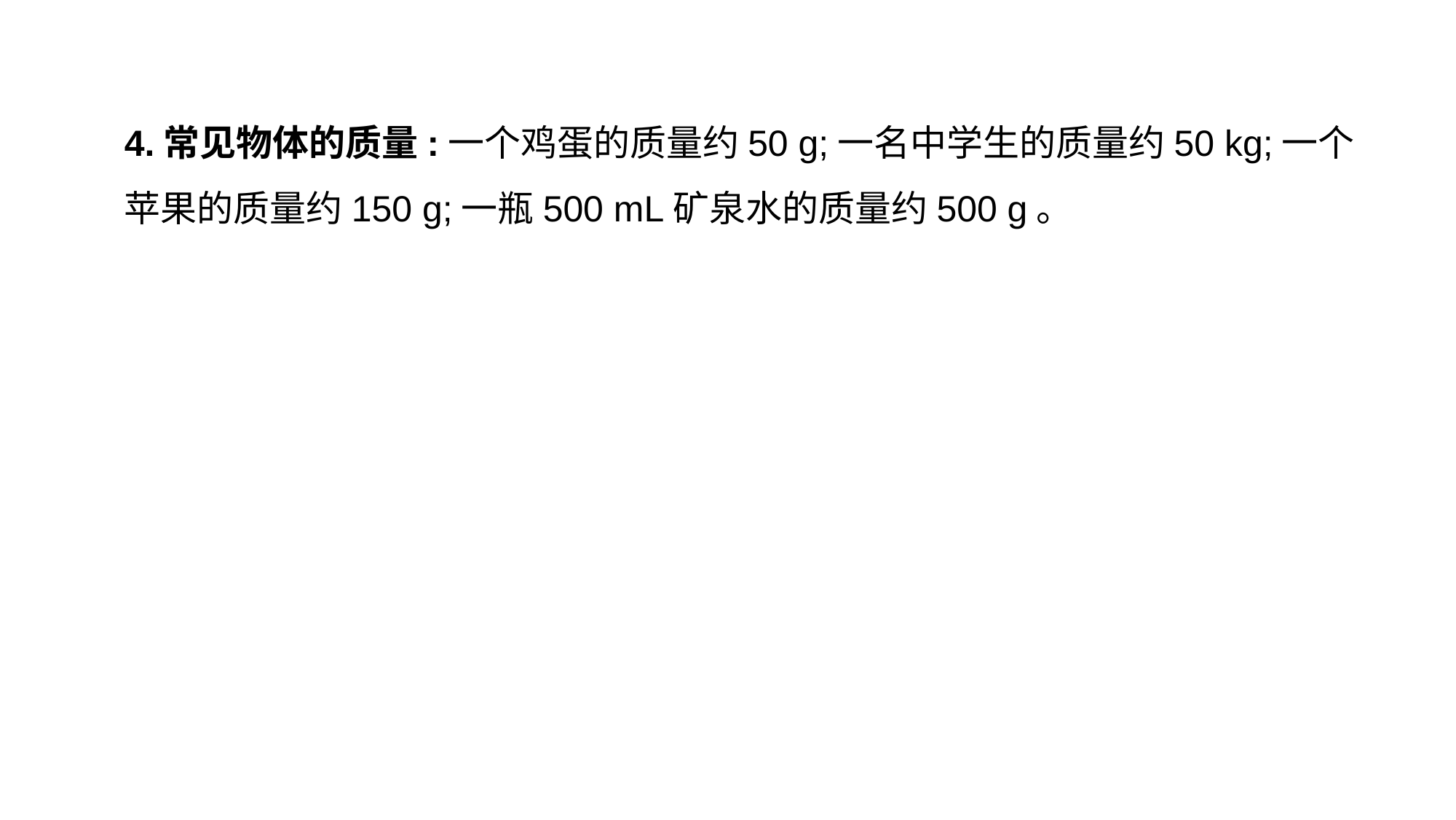

4.常见物体的质量:一个鸡蛋的质量约50 g;一名中学生的质量约50 kg;一个苹果的质量约150 g;一瓶500 mL矿泉水的质量约500 g。